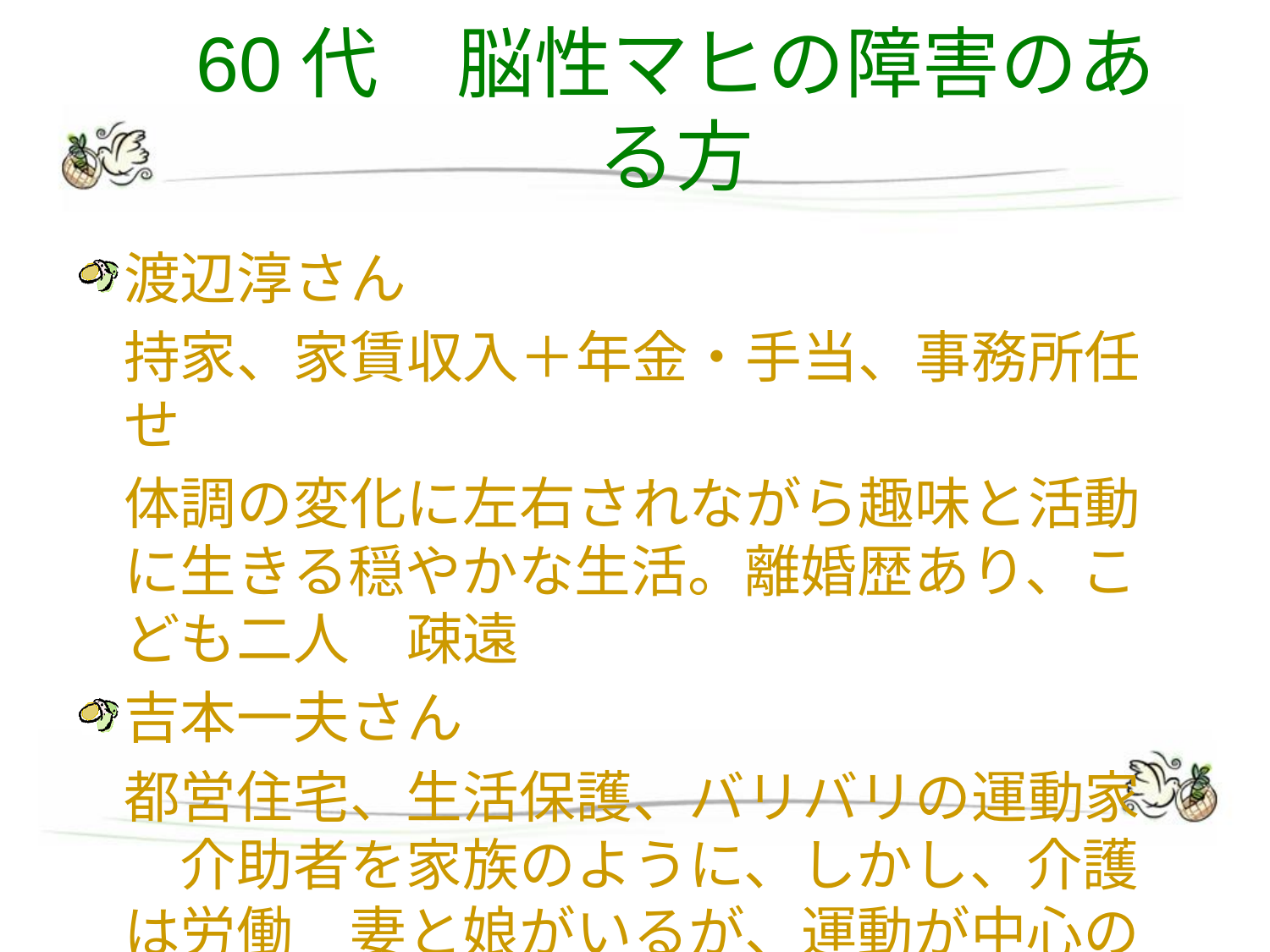

# 60代　脳性マヒの障害のある方
渡辺淳さん
	持家、家賃収入＋年金・手当、事務所任せ
	体調の変化に左右されながら趣味と活動に生きる穏やかな生活。離婚歴あり、こども二人　疎遠
吉本一夫さん
	都営住宅、生活保護、バリバリの運動家　介助者を家族のように、しかし、介護は労働　妻と娘がいるが、運動が中心の生活